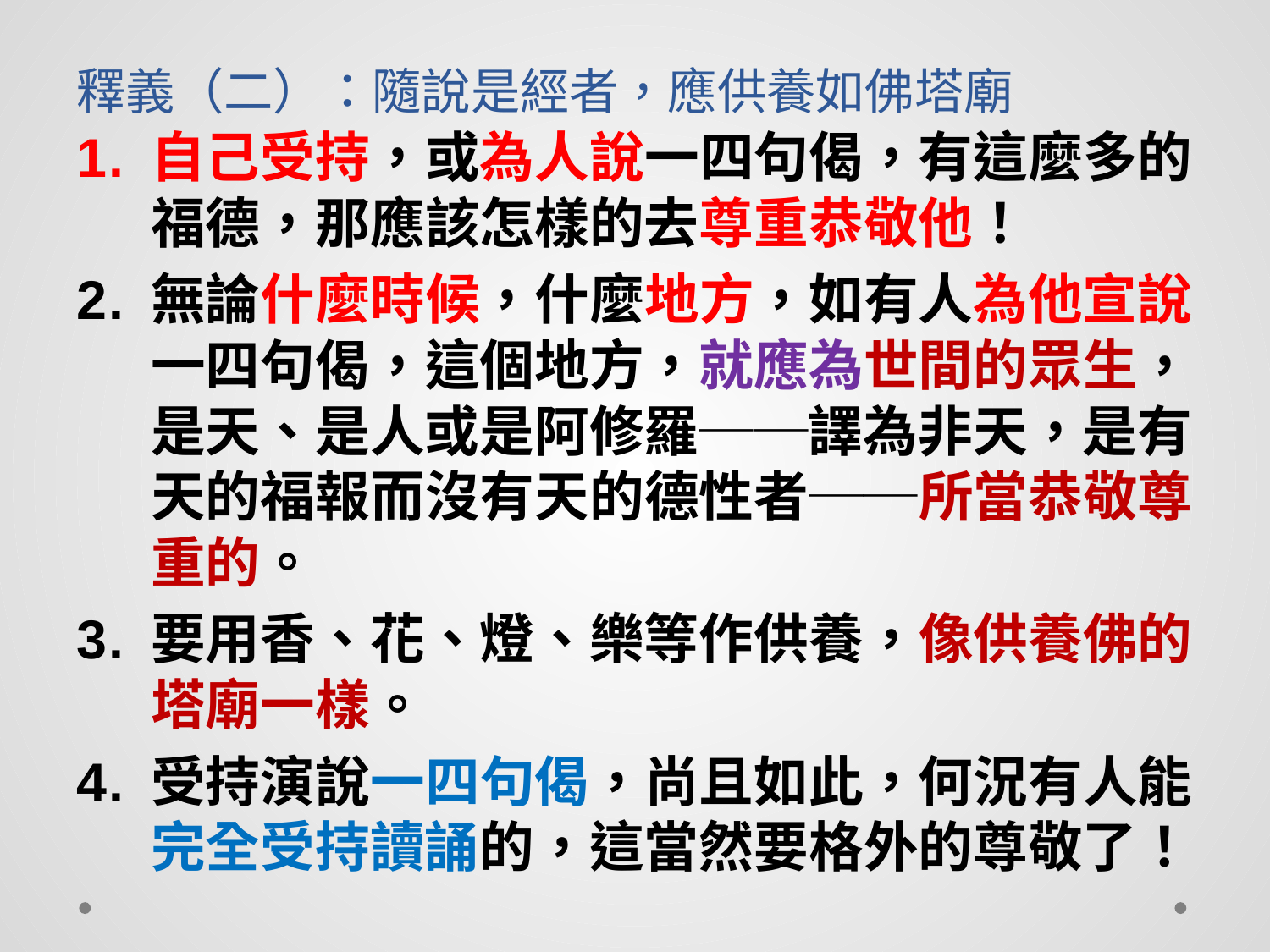

# 釋義（二）：隨說是經者，應供養如佛塔廟
自己受持，或為人說一四句偈，有這麼多的福德，那應該怎樣的去尊重恭敬他！
無論什麼時候，什麼地方，如有人為他宣說一四句偈，這個地方，就應為世間的眾生，是天、是人或是阿修羅──譯為非天，是有天的福報而沒有天的德性者──所當恭敬尊重的。
要用香、花、燈、樂等作供養，像供養佛的塔廟一樣。
受持演說一四句偈，尚且如此，何況有人能完全受持讀誦的，這當然要格外的尊敬了！